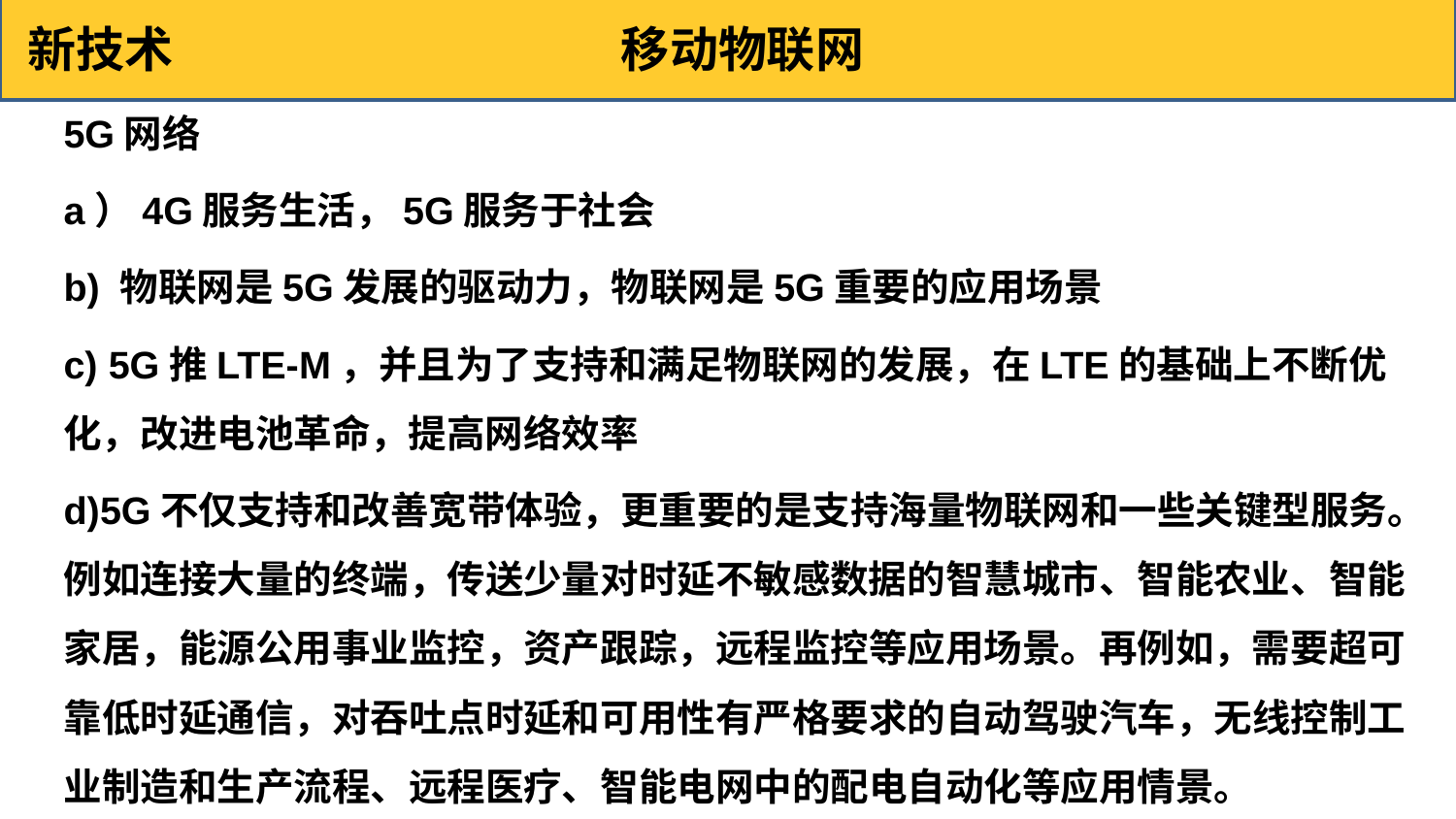

新技术                                         移动物联网

5G网络
a）4G服务生活，5G服务于社会
b) 物联网是5G发展的驱动力，物联网是5G重要的应用场景
c) 5G推LTE-M，并且为了支持和满足物联网的发展，在LTE的基础上不断优化，改进电池革命，提高网络效率
d)5G不仅支持和改善宽带体验，更重要的是支持海量物联网和一些关键型服务。例如连接大量的终端，传送少量对时延不敏感数据的智慧城市、智能农业、智能家居，能源公用事业监控，资产跟踪，远程监控等应用场景。再例如，需要超可靠低时延通信，对吞吐点时延和可用性有严格要求的自动驾驶汽车，无线控制工业制造和生产流程、远程医疗、智能电网中的配电自动化等应用情景。

52